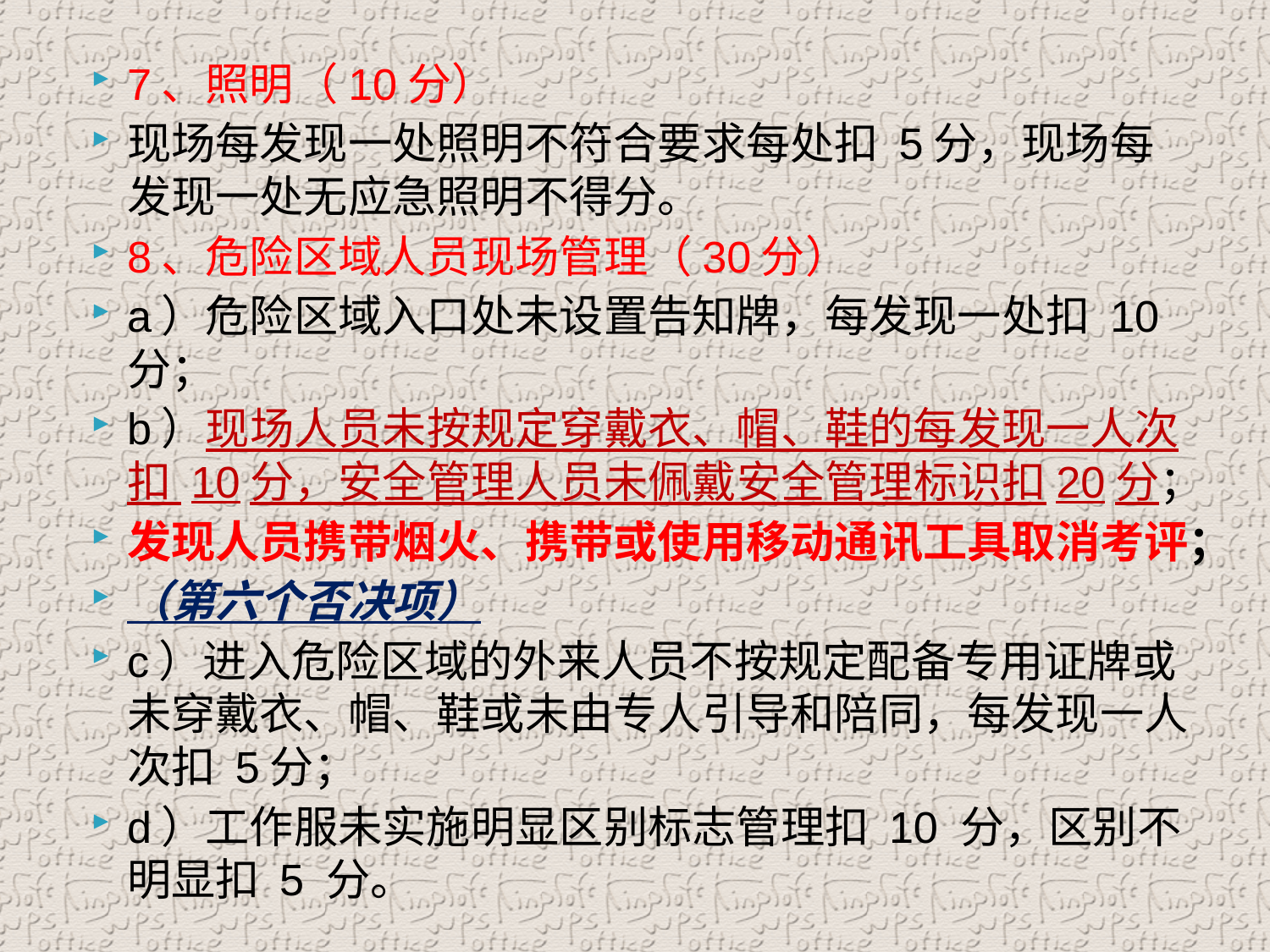

7、照明（10分）
现场每发现一处照明不符合要求每处扣 5分，现场每发现一处无应急照明不得分。
8、危险区域人员现场管理（30分）
a）危险区域入口处未设置告知牌，每发现一处扣 10 分；
b）现场人员未按规定穿戴衣、帽、鞋的每发现一人次扣 10分，安全管理人员未佩戴安全管理标识扣20分；
发现人员携带烟火、携带或使用移动通讯工具取消考评；
（第六个否决项）
c）进入危险区域的外来人员不按规定配备专用证牌或未穿戴衣、帽、鞋或未由专人引导和陪同，每发现一人次扣 5分；
d）工作服未实施明显区别标志管理扣 10 分，区别不明显扣 5 分。